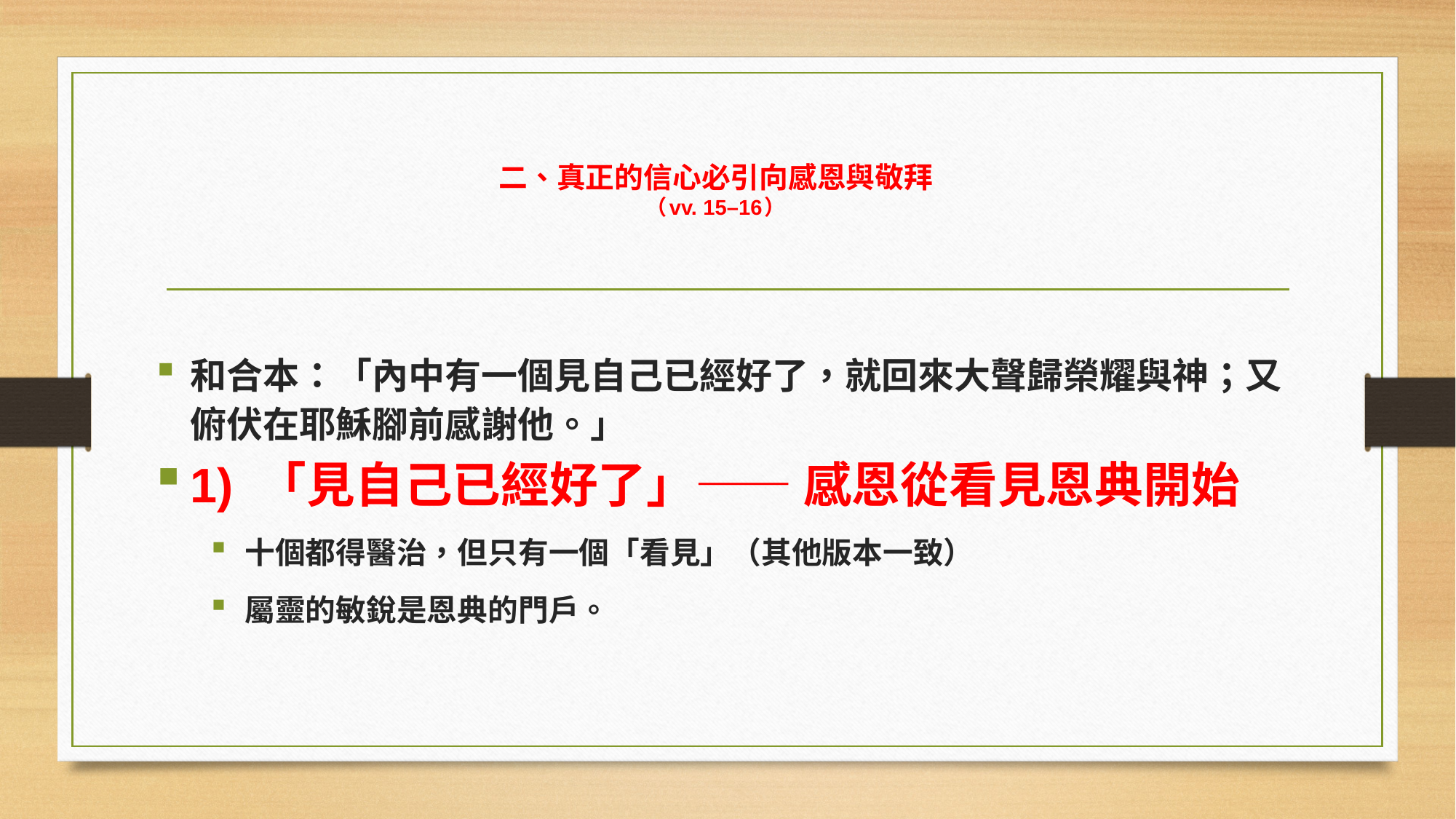

# 二、真正的信心必引向感恩與敬拜 （vv. 15–16）
和合本：「內中有一個見自己已經好了，就回來大聲歸榮耀與神；又俯伏在耶穌腳前感謝他。」
1) 「見自己已經好了」—— 感恩從看見恩典開始
十個都得醫治，但只有一個「看見」（其他版本一致）
屬靈的敏銳是恩典的門戶。